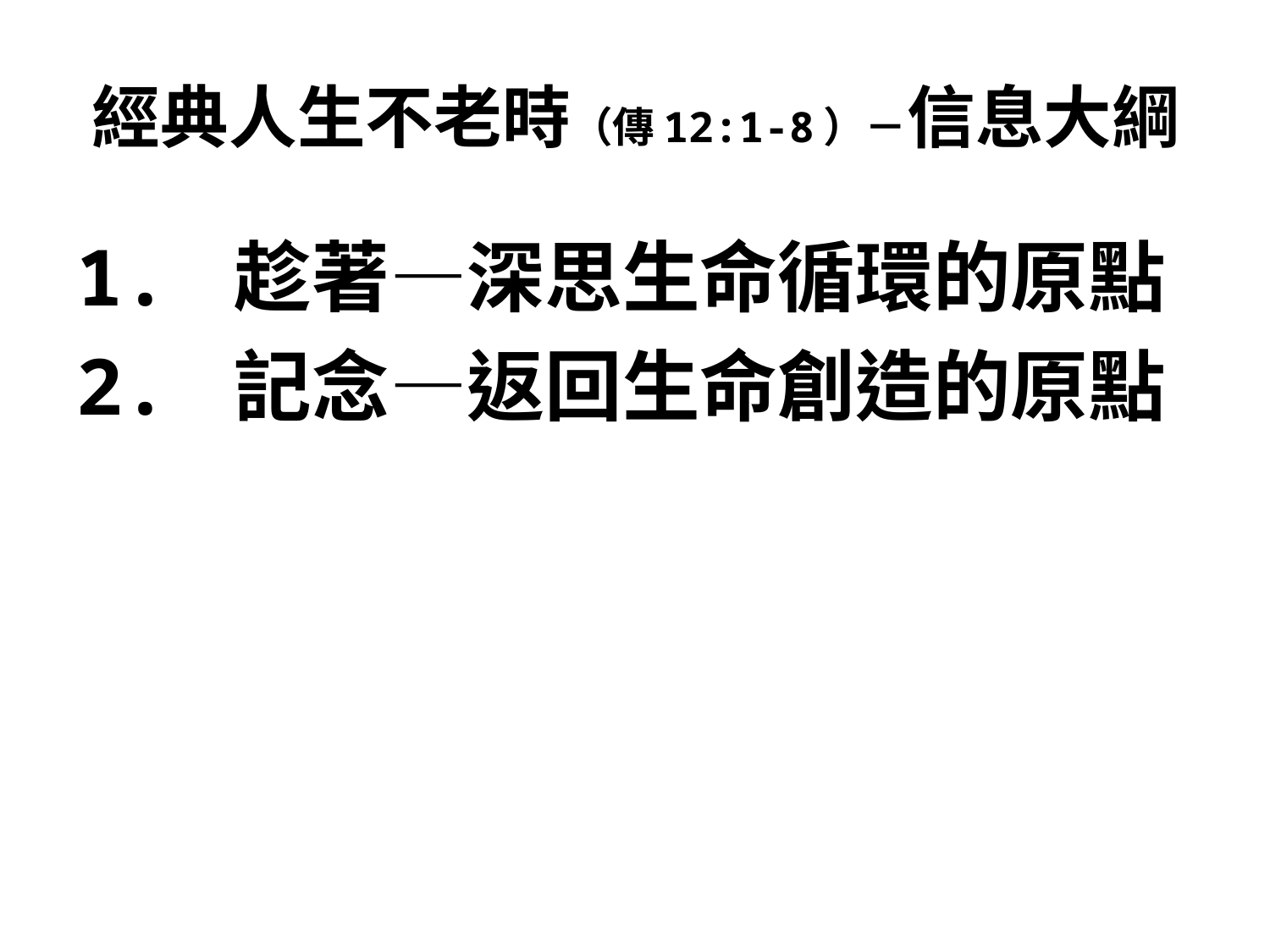

# 經典人生不老時（傳12:1-8）－信息大綱
1. 趁著—深思生命循環的原點
2. 記念—返回生命創造的原點